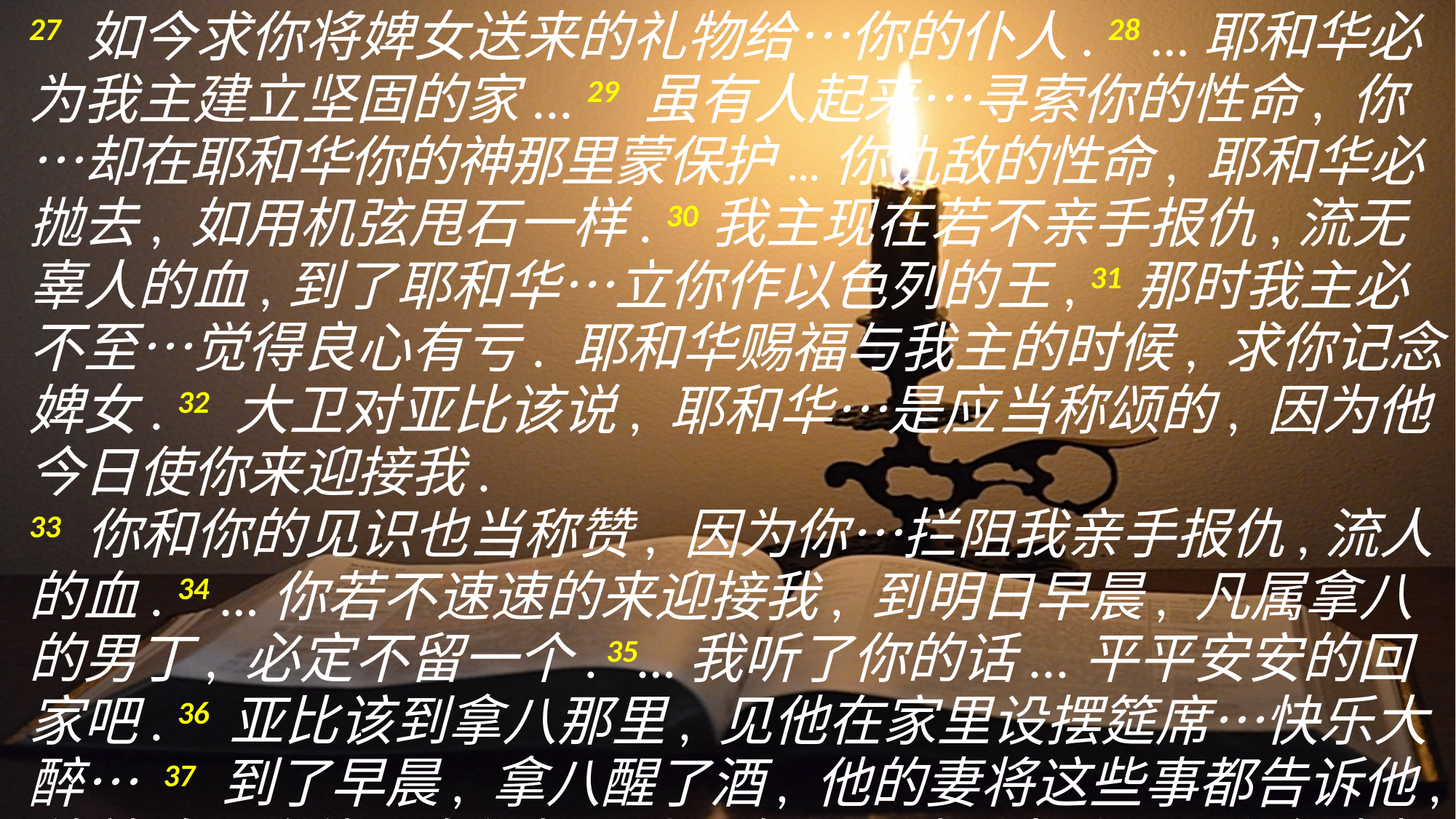

27 如今求你将婢女送来的礼物给…你的仆人. 28 …耶和华必为我主建立坚固的家... 29 虽有人起来…寻索你的性命, 你…却在耶和华你的神那里蒙保护...你仇敌的性命, 耶和华必抛去, 如用机弦甩石一样. 30我主现在若不亲手报仇,流无辜人的血,到了耶和华…立你作以色列的王, 31那时我主必不至…觉得良心有亏. 耶和华赐福与我主的时候, 求你记念婢女. 32 大卫对亚比该说, 耶和华…是应当称颂的, 因为他今日使你来迎接我.
33 你和你的见识也当称赞, 因为你…拦阻我亲手报仇,流人的血. 34 …你若不速速的来迎接我, 到明日早晨, 凡属拿八的男丁, 必定不留一个. 35…我听了你的话...平平安安的回家吧. 36 亚比该到拿八那里, 见他在家里设摆筵席…快乐大醉… 37 到了早晨, 拿八醒了酒, 他的妻将这些事都告诉他, 他就魂不附体, 身僵如石头一般. 38 过了十天, 耶和华击打拿八,他就死了.